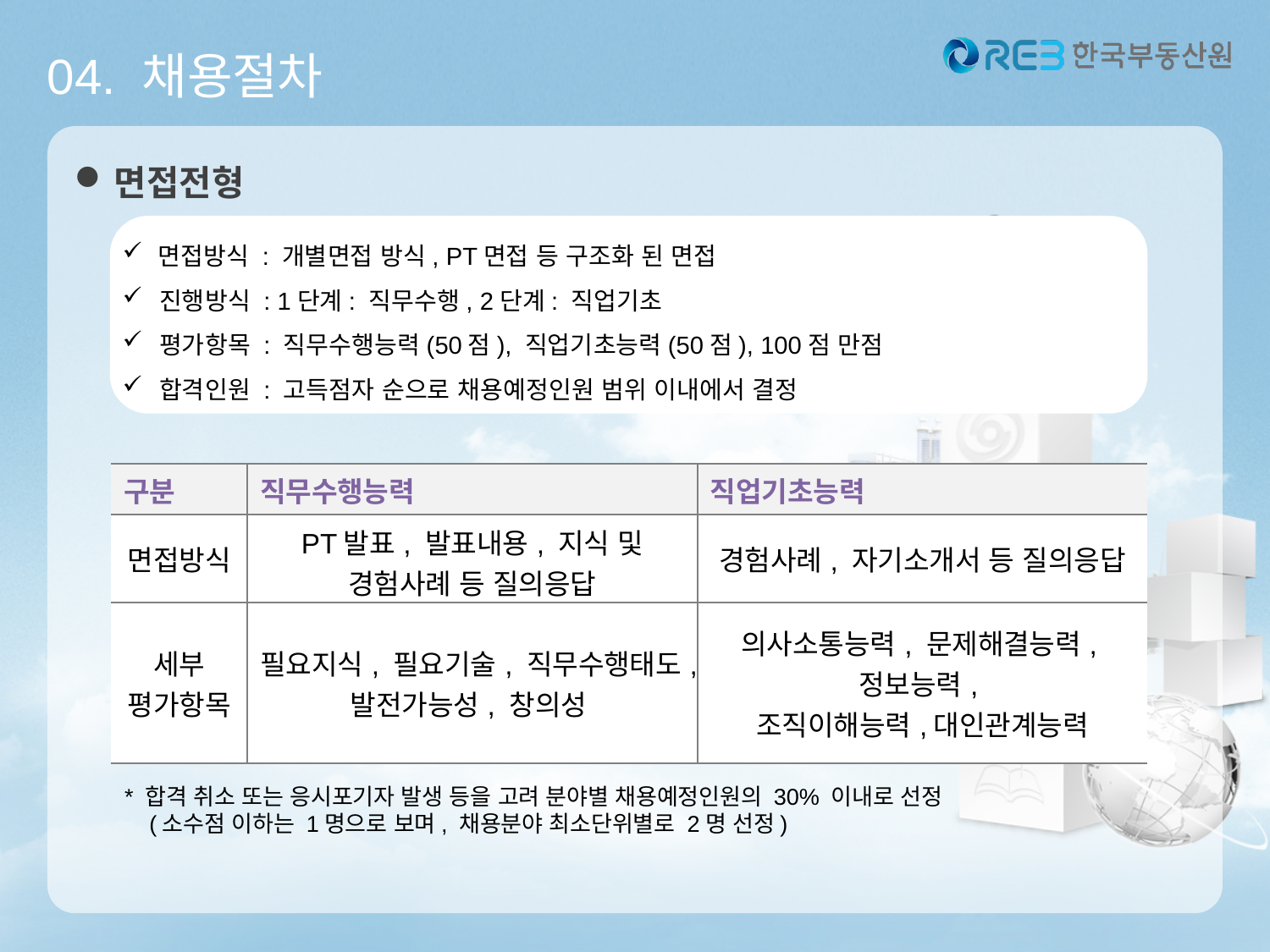

04. 채용절차
면접전형

 면접방식 : 개별면접 방식, PT면접 등 구조화 된 면접
 진행방식 : 1단계: 직무수행, 2단계: 직업기초
 평가항목 : 직무수행능력(50점), 직업기초능력(50점), 100점 만점
 합격인원 : 고득점자 순으로 채용예정인원 범위 이내에서 결정
| 구분 | 직무수행능력 | 직업기초능력 |
| --- | --- | --- |
| 면접방식 | PT발표, 발표내용, 지식 및 경험사례 등 질의응답 | 경험사례, 자기소개서 등 질의응답 |
| 세부 평가항목 | 필요지식, 필요기술, 직무수행태도, 발전가능성, 창의성 | 의사소통능력, 문제해결능력,정보능력, 조직이해능력,대인관계능력 |
* 합격 취소 또는 응시포기자 발생 등을 고려 분야별 채용예정인원의 30% 이내로 선정
(소수점 이하는 1명으로 보며, 채용분야 최소단위별로 2명 선정)